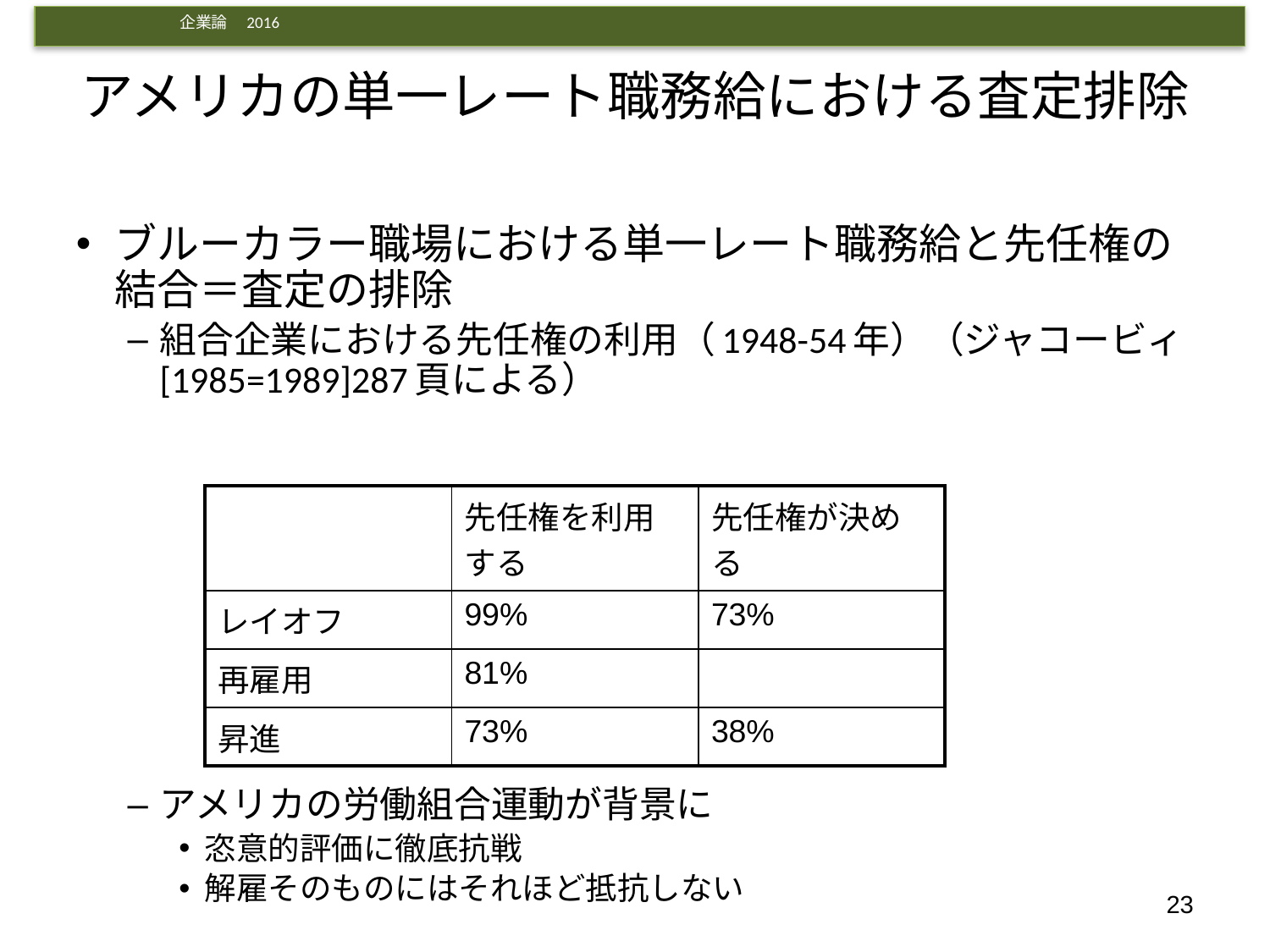

# アメリカの単一レート職務給における査定排除
ブルーカラー職場における単一レート職務給と先任権の結合＝査定の排除
組合企業における先任権の利用（1948-54年）（ジャコービィ[1985=1989]287頁による）

アメリカの労働組合運動が背景に
恣意的評価に徹底抗戦
解雇そのものにはそれほど抵抗しない
|  | 先任権を利用する | 先任権が決める |
| --- | --- | --- |
| レイオフ | 99% | 73% |
| 再雇用 | 81% |  |
| 昇進 | 73% | 38% |
23